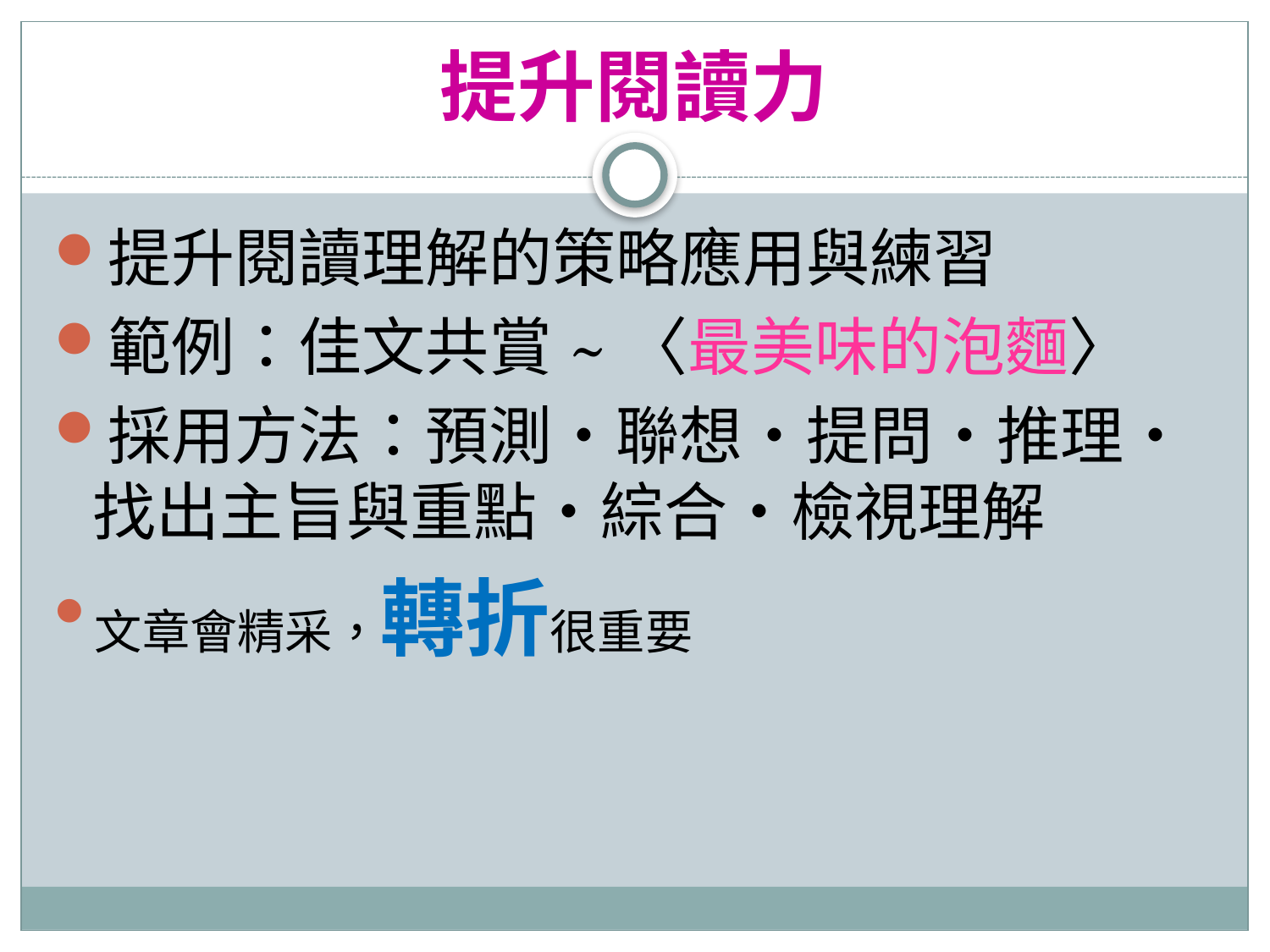

# 提升閱讀力
提升閱讀理解的策略應用與練習
範例：佳文共賞~〈最美味的泡麵〉
採用方法：預測‧聯想‧提問‧推理‧找出主旨與重點‧綜合‧檢視理解
文章會精采，轉折很重要